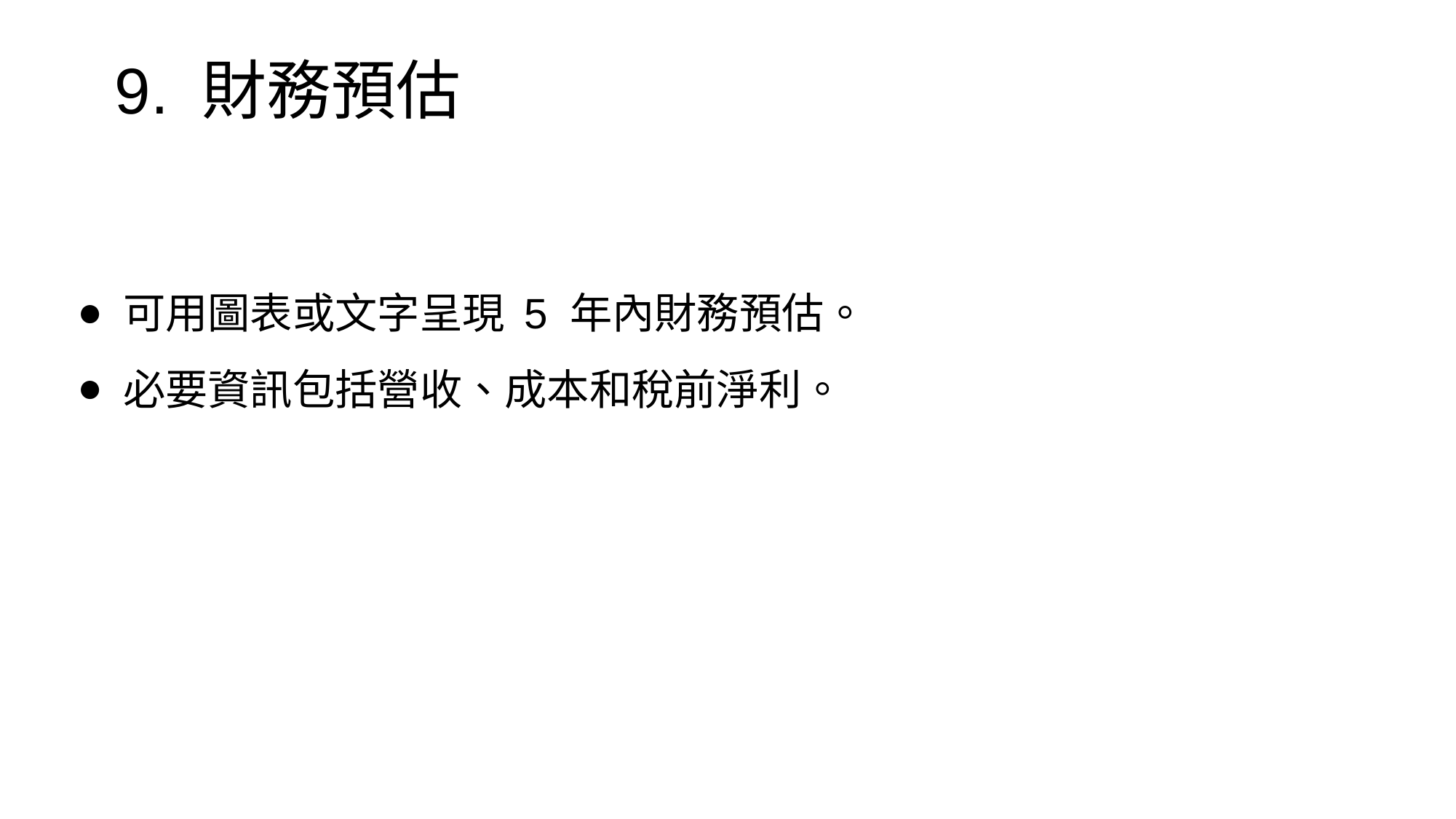

# 9. 財務預估
可用圖表或文字呈現 5 年內財務預估。
必要資訊包括營收、成本和稅前淨利。